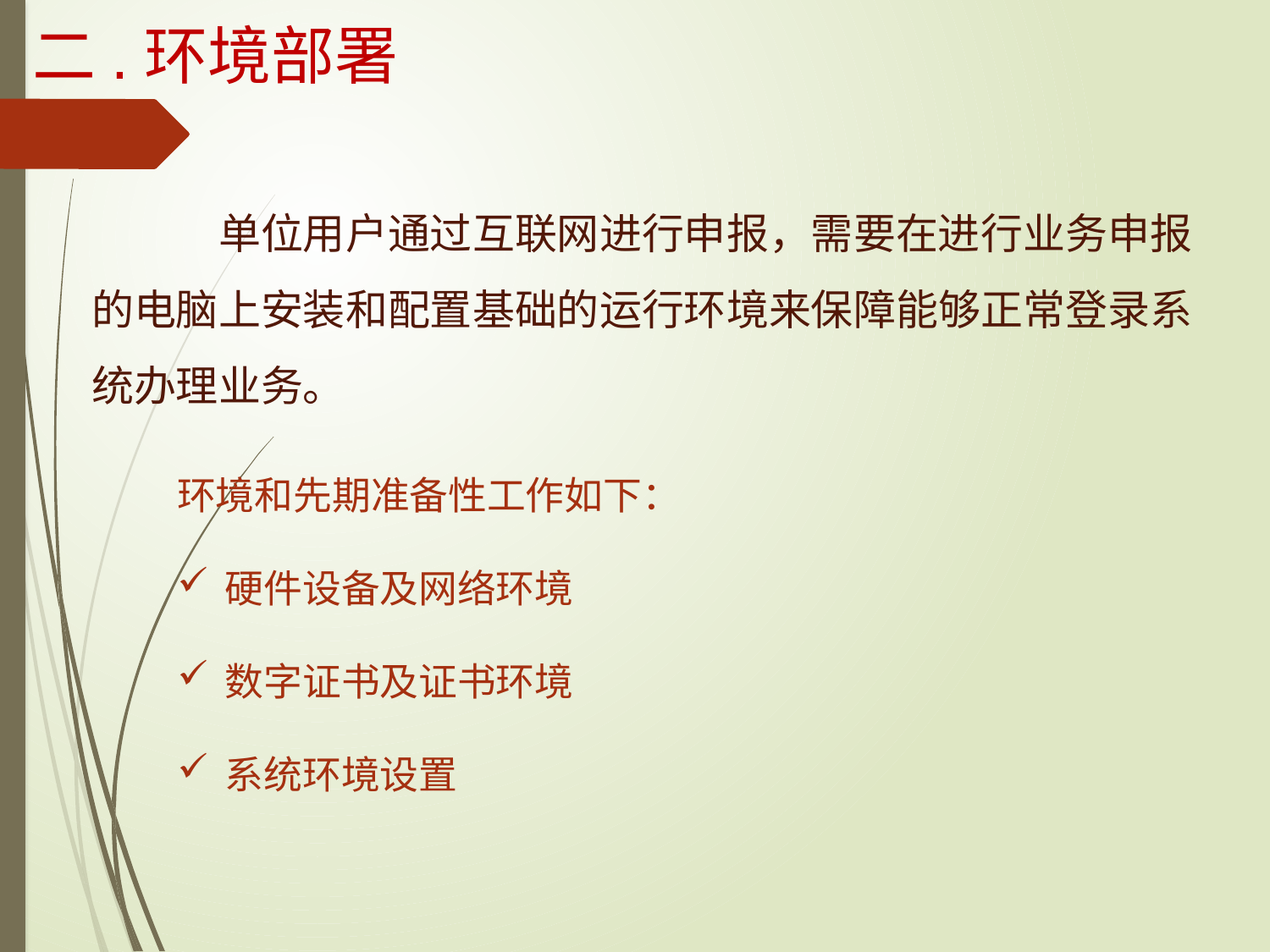

二.环境部署
	单位用户通过互联网进行申报，需要在进行业务申报的电脑上安装和配置基础的运行环境来保障能够正常登录系统办理业务。
环境和先期准备性工作如下：
硬件设备及网络环境
数字证书及证书环境
系统环境设置